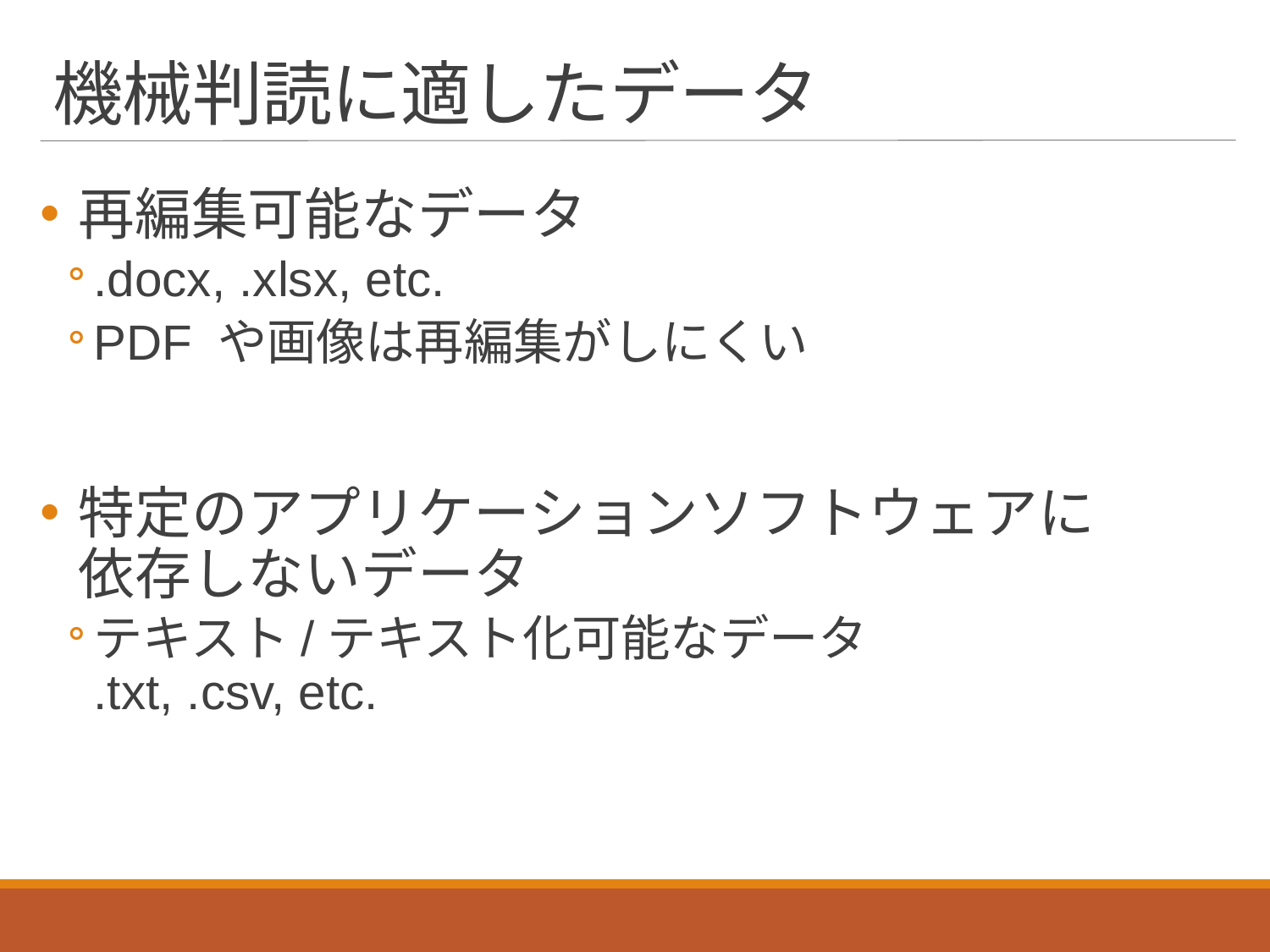

# 機械判読に適したデータ
再編集可能なデータ
.docx, .xlsx, etc.
PDF や画像は再編集がしにくい

特定のアプリケーションソフトウェアに
依存しないデータ
テキスト/テキスト化可能なデータ
.txt, .csv, etc.